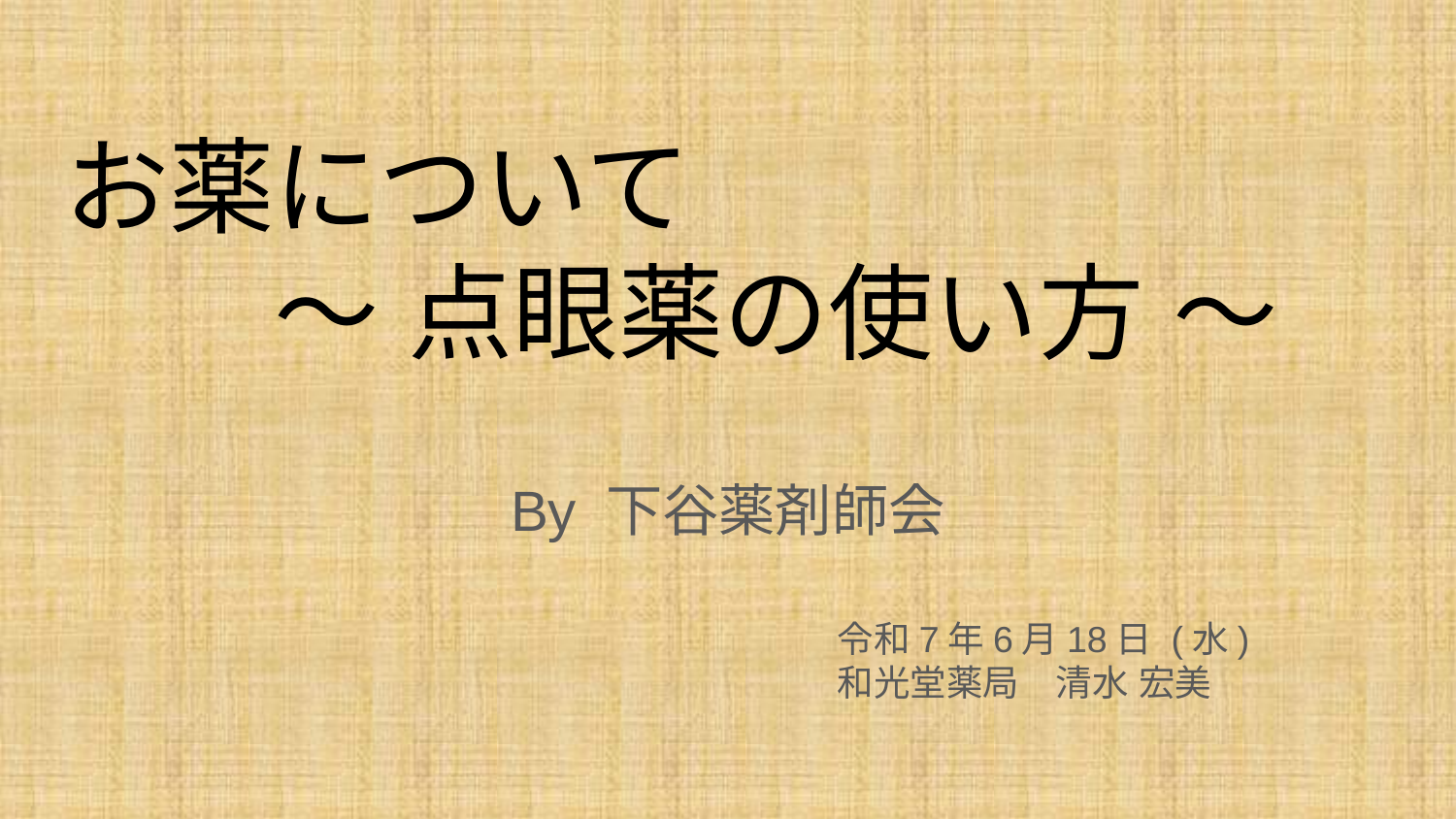

# お薬について
　　～ 点眼薬の使い方 ～
By 下谷薬剤師会
令和7年6月18日 (水)
和光堂薬局　清水 宏美